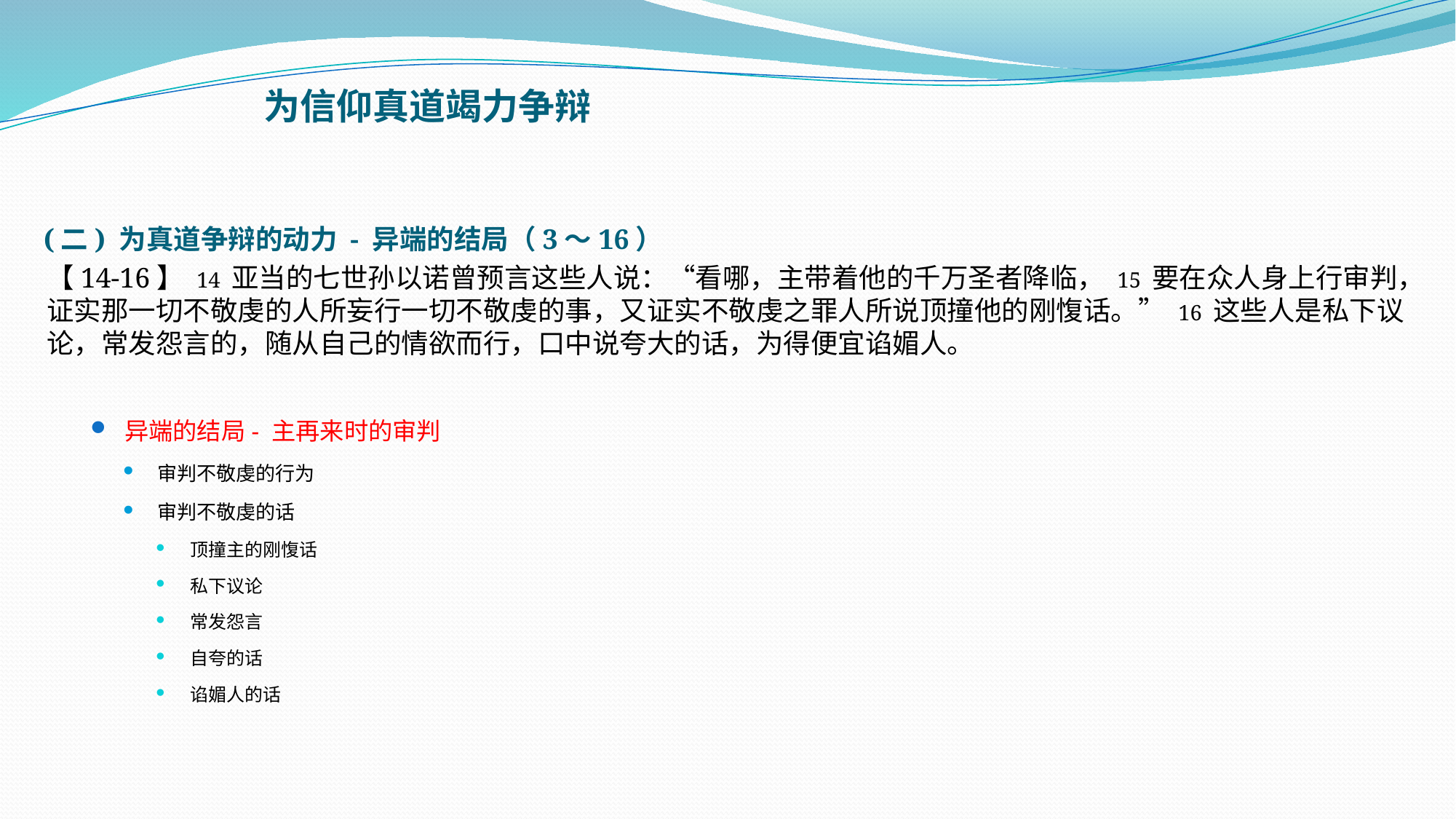

# 为信仰真道竭力争辩
(二) 为真道争辩的动力 - 异端的结局（3～16）
【14-16】 14 亚当的七世孙以诺曾预言这些人说：“看哪，主带着他的千万圣者降临， 15 要在众人身上行审判，证实那一切不敬虔的人所妄行一切不敬虔的事，又证实不敬虔之罪人所说顶撞他的刚愎话。” 16 这些人是私下议论，常发怨言的，随从自己的情欲而行，口中说夸大的话，为得便宜谄媚人。

异端的结局- 主再来时的审判
审判不敬虔的行为
审判不敬虔的话
顶撞主的刚愎话
私下议论
常发怨言
自夸的话
谄媚人的话